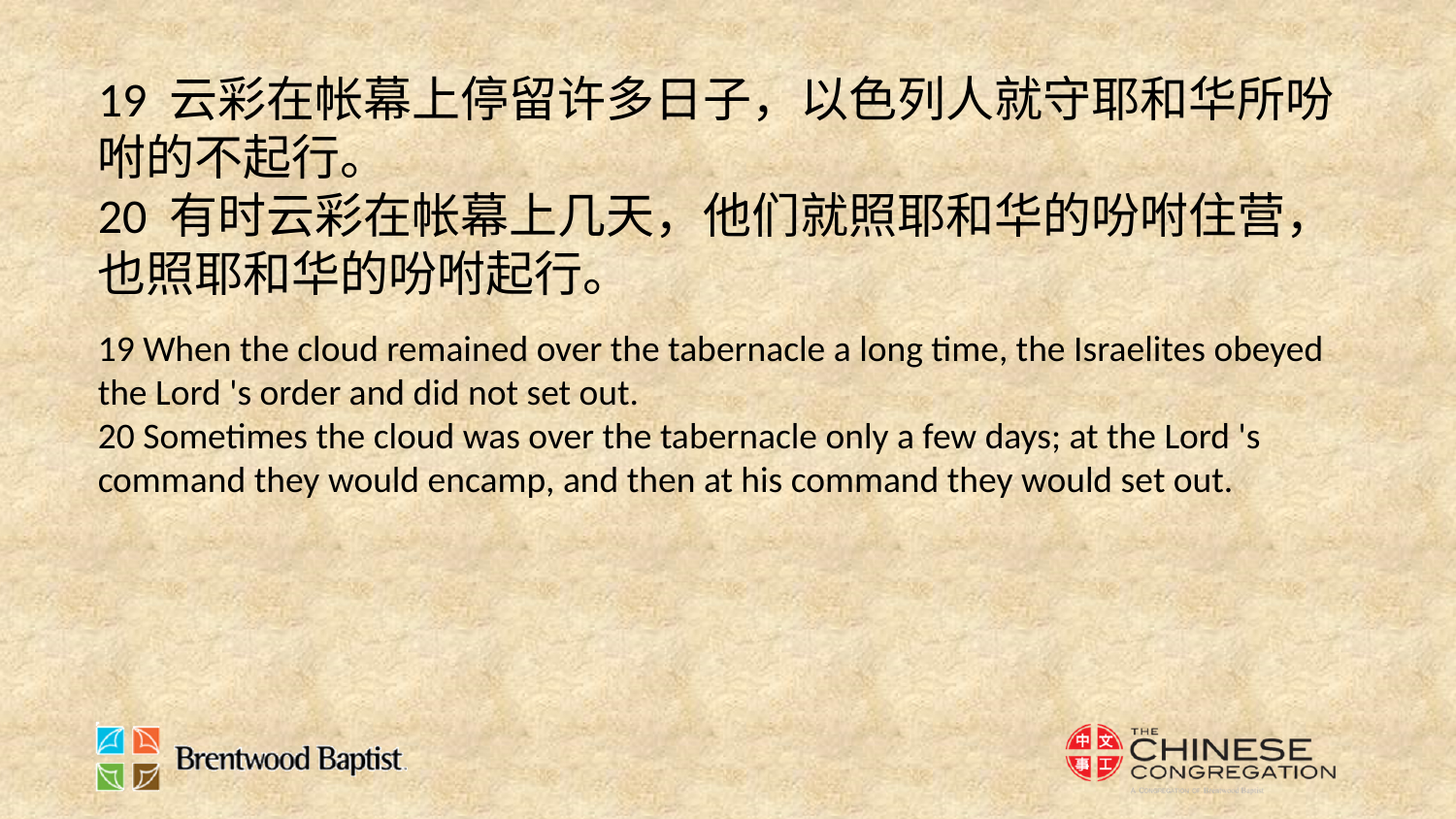

19 云彩在帐幕上停留许多日子，以色列人就守耶和华所吩咐的不起行。
20 有时云彩在帐幕上几天，他们就照耶和华的吩咐住营，也照耶和华的吩咐起行。

19 When the cloud remained over the tabernacle a long time, the Israelites obeyed the Lord 's order and did not set out.
20 Sometimes the cloud was over the tabernacle only a few days; at the Lord 's command they would encamp, and then at his command they would set out.